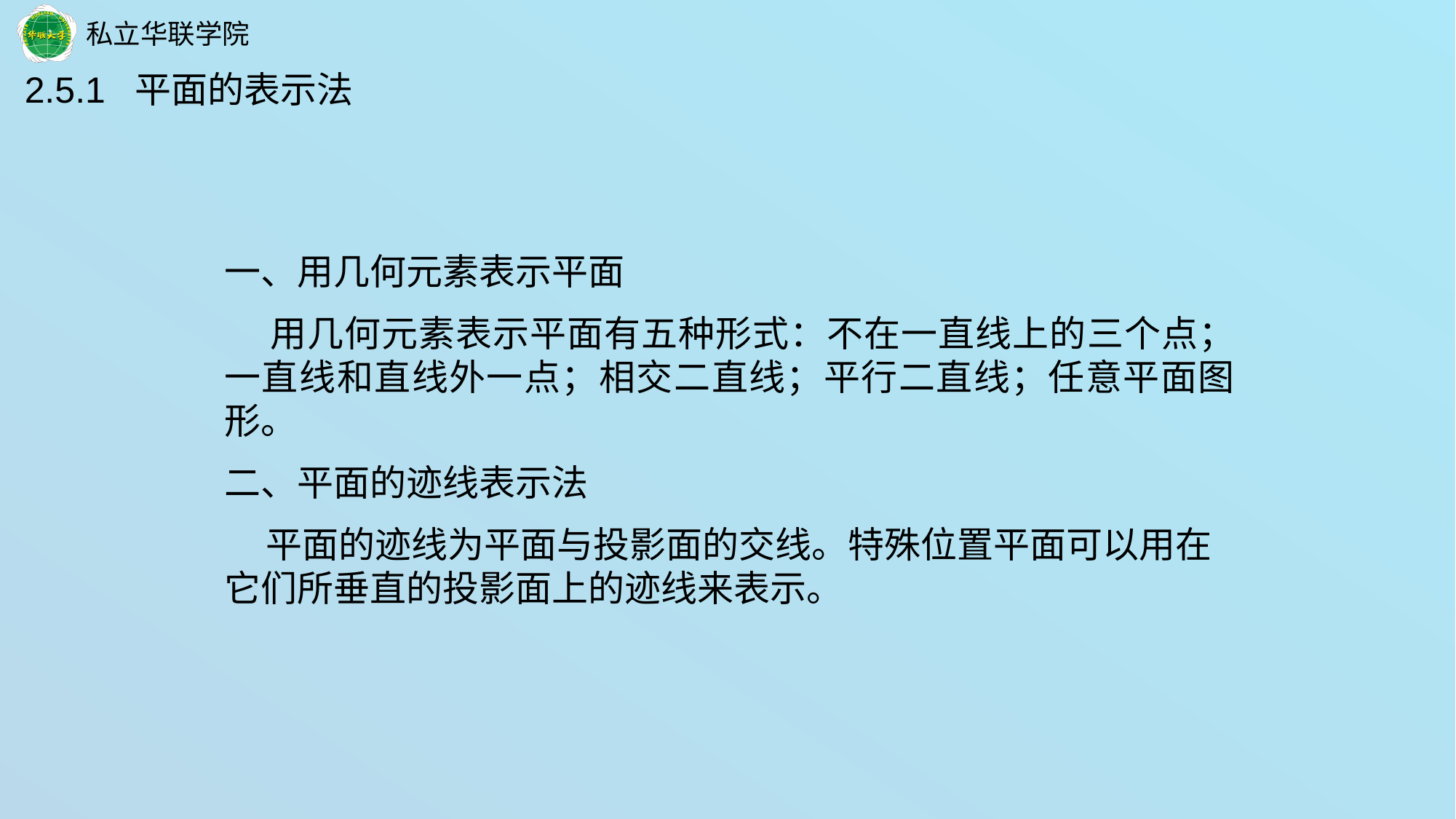

2.5.1  平面的表示法
一、用几何元素表示平面
    用几何元素表示平面有五种形式：不在一直线上的三个点；一直线和直线外一点；相交二直线；平行二直线；任意平面图形。
二、平面的迹线表示法
    平面的迹线为平面与投影面的交线。特殊位置平面可以用在它们所垂直的投影面上的迹线来表示。